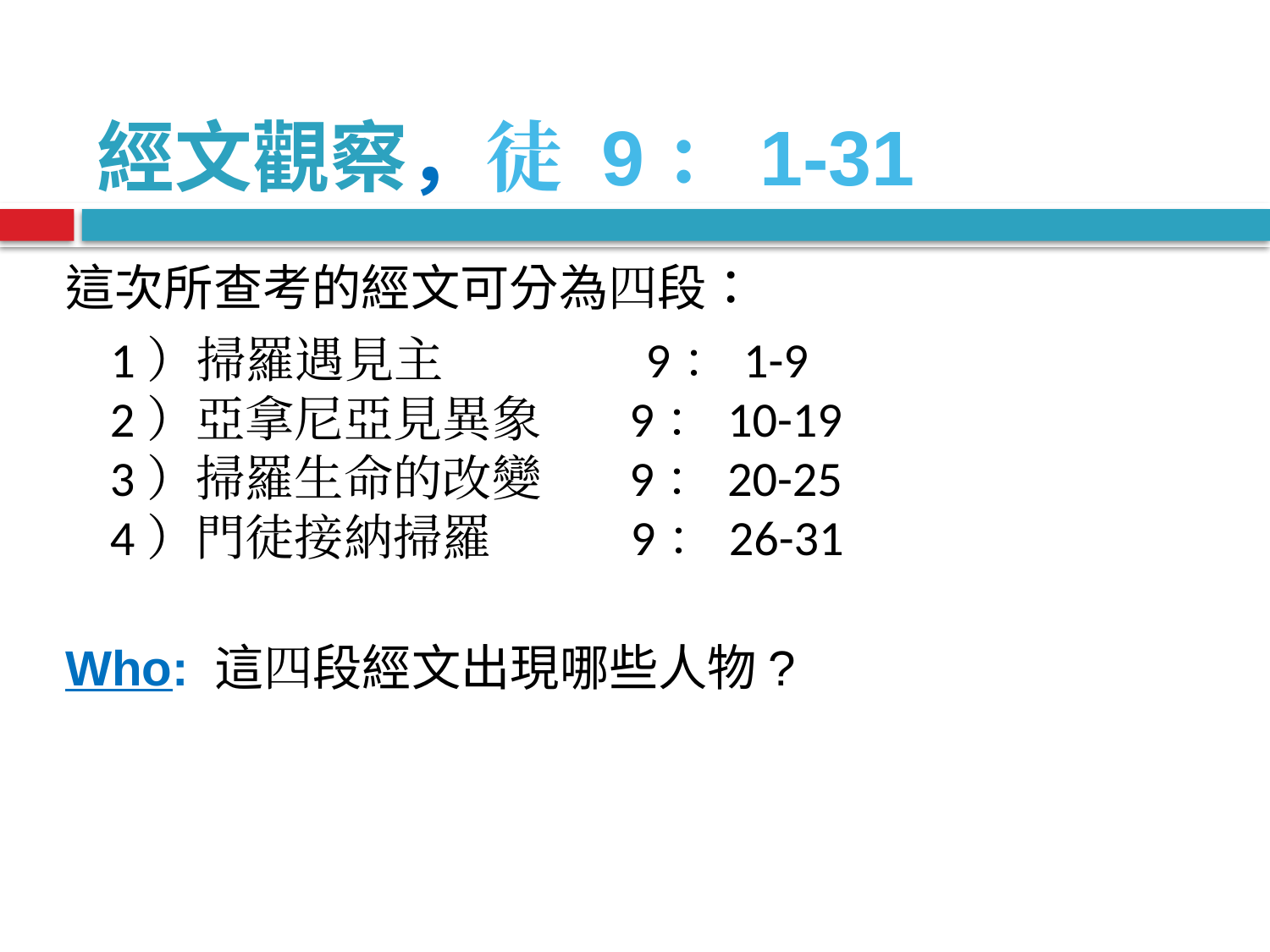

經文觀察，徒 9：1-31
這次所查考的經文可分為四段：
    1）掃羅遇見主               9：1-9
2）亞拿尼亞見異象      9：10-19
3）掃羅生命的改變      9：20-25
4）門徒接納掃羅          9：26-31
Who: 這四段經文出現哪些人物?